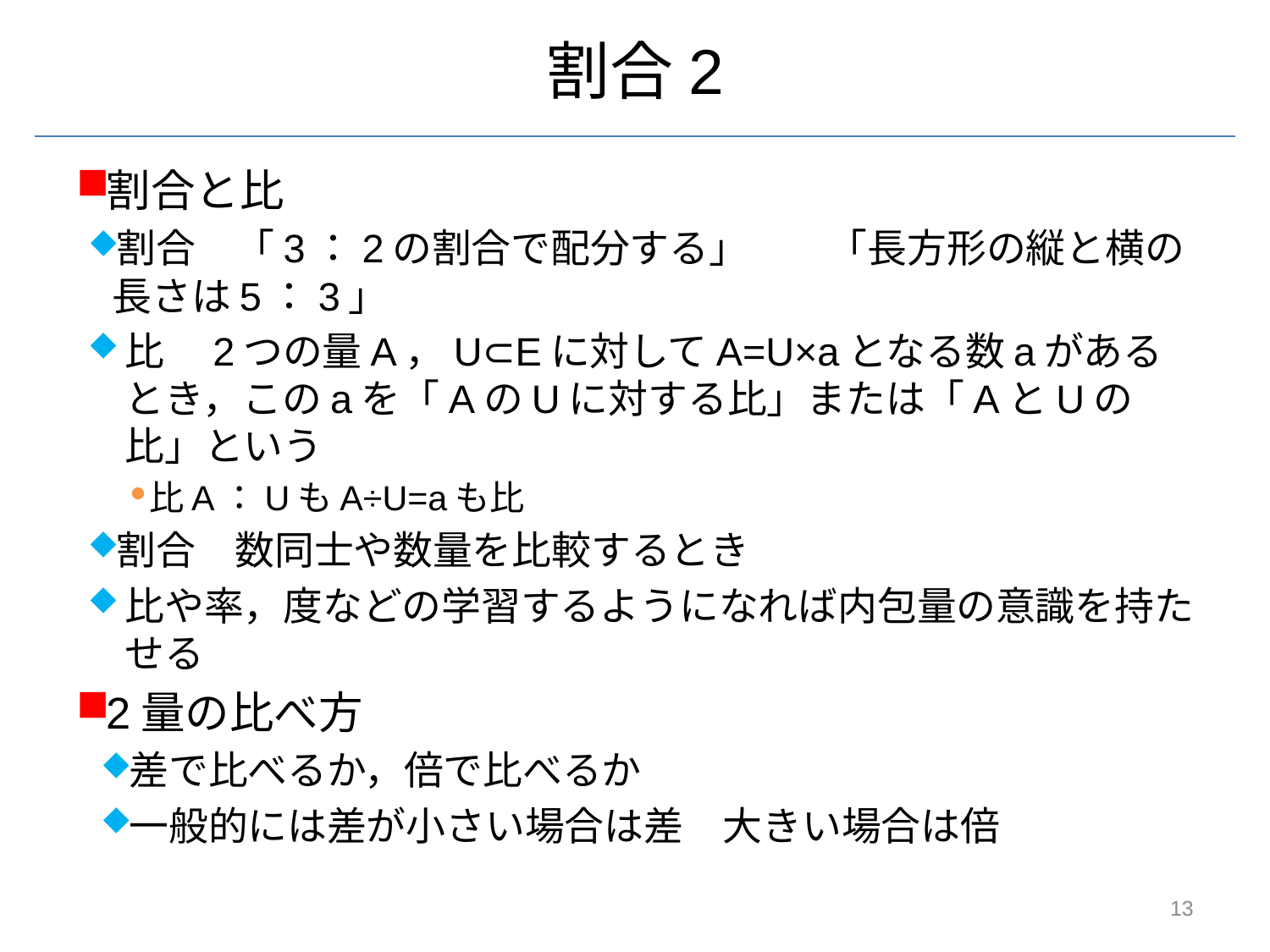

# 割合2
割合と比
割合　「3：2の割合で配分する」　　「長方形の縦と横の長さは5：3」
比　2つの量A，U⊂Eに対してA=U×aとなる数aがあるとき，このaを「AのUに対する比」または「AとUの比」という
比A：UもA÷U=aも比
割合　数同士や数量を比較するとき
比や率，度などの学習するようになれば内包量の意識を持たせる
2量の比べ方
差で比べるか，倍で比べるか
一般的には差が小さい場合は差　大きい場合は倍
13